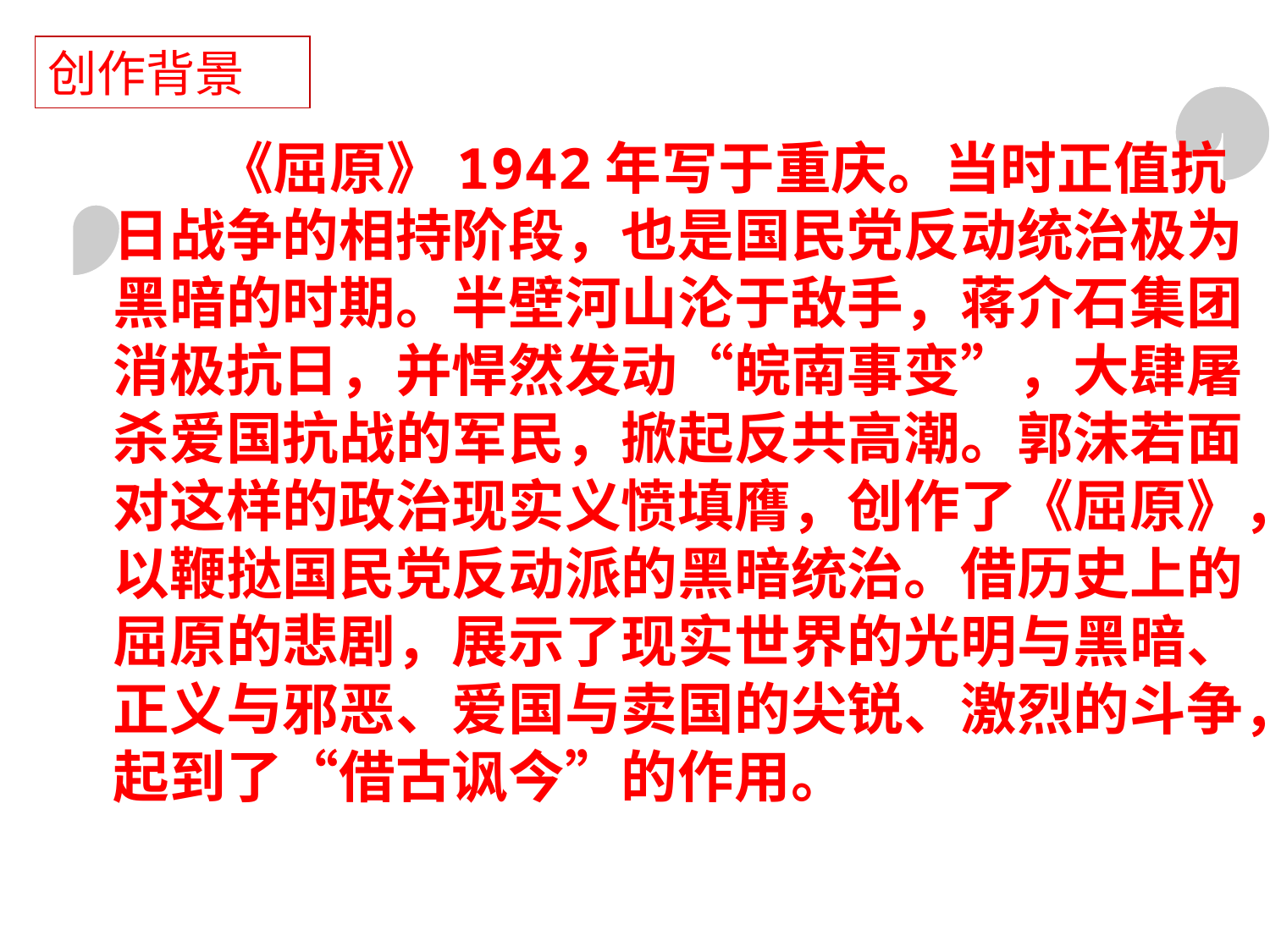

创作背景

       《屈原》1942年写于重庆。当时正值抗日战争的相持阶段，也是国民党反动统治极为黑暗的时期。半壁河山沦于敌手，蒋介石集团消极抗日，并悍然发动“皖南事变”，大肆屠杀爱国抗战的军民，掀起反共高潮。郭沫若面对这样的政治现实义愤填膺，创作了《屈原》，以鞭挞国民党反动派的黑暗统治。借历史上的屈原的悲剧，展示了现实世界的光明与黑暗、正义与邪恶、爱国与卖国的尖锐、激烈的斗争，起到了“借古讽今”的作用。